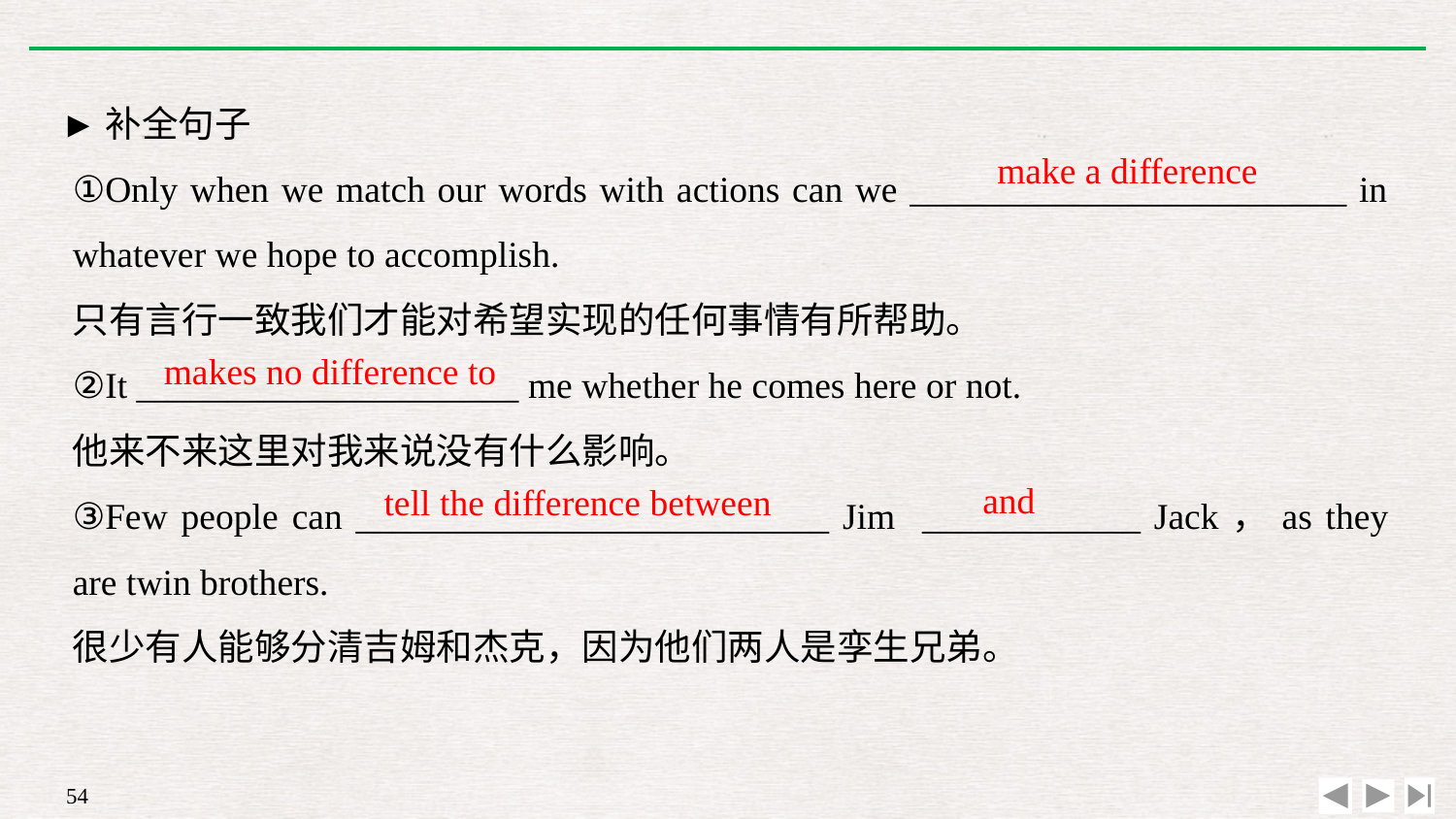

►补全句子
①Only when we match our words with actions can we ________________________ in whatever we hope to accomplish.
只有言行一致我们才能对希望实现的任何事情有所帮助。
②It _____________________ me whether he comes here or not.
他来不来这里对我来说没有什么影响。
③Few people can __________________________ Jim  ____________ Jack，as they are twin brothers.
很少有人能够分清吉姆和杰克，因为他们两人是孪生兄弟。
make a difference
makes no difference to
and
tell the difference between